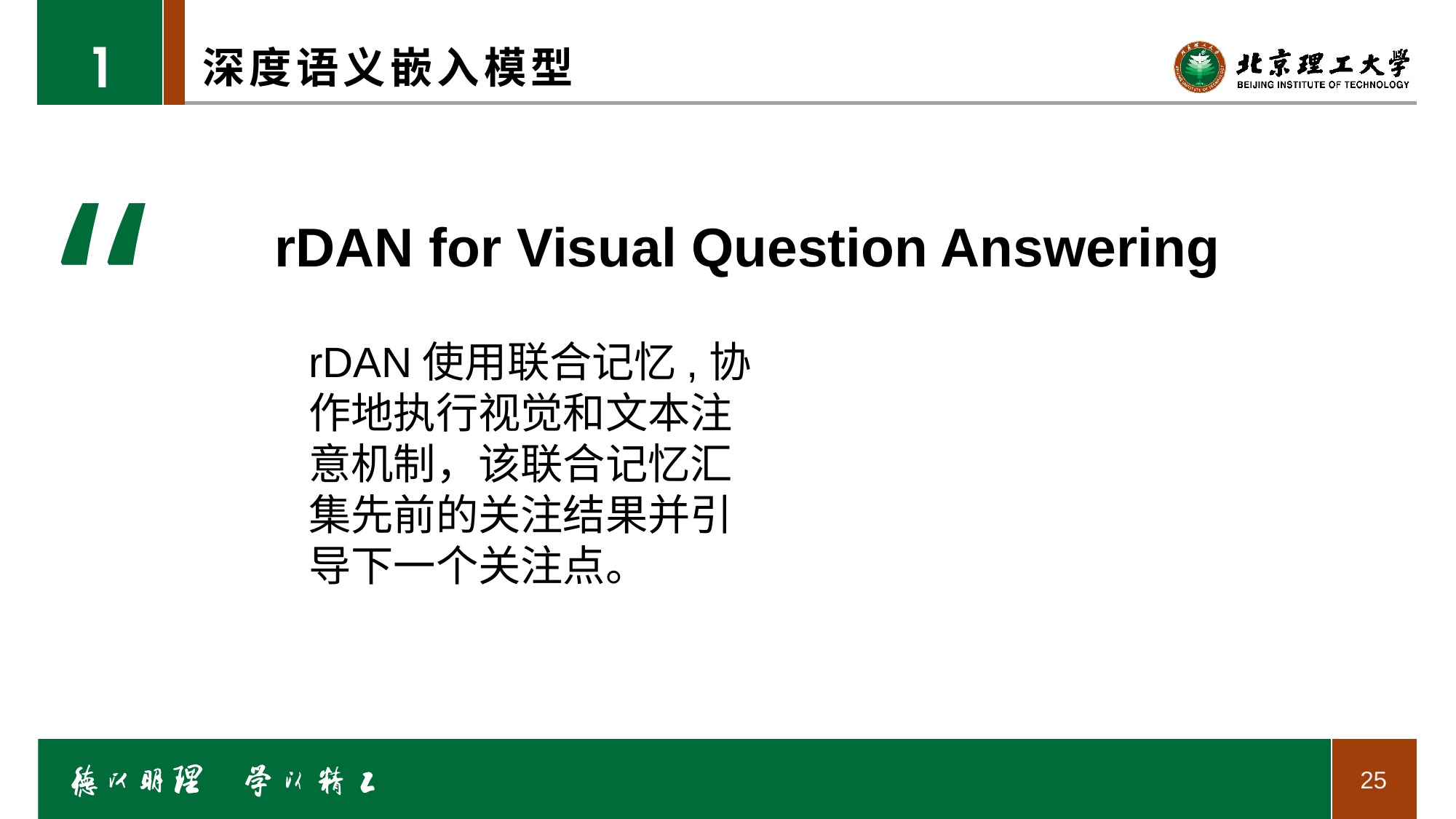

1
# 深度语义嵌入模型
“

rDAN for Visual Question Answering
rDAN使用联合记忆,协作地执行视觉和文本注意机制，该联合记忆汇集先前的关注结果并引导下一个关注点。